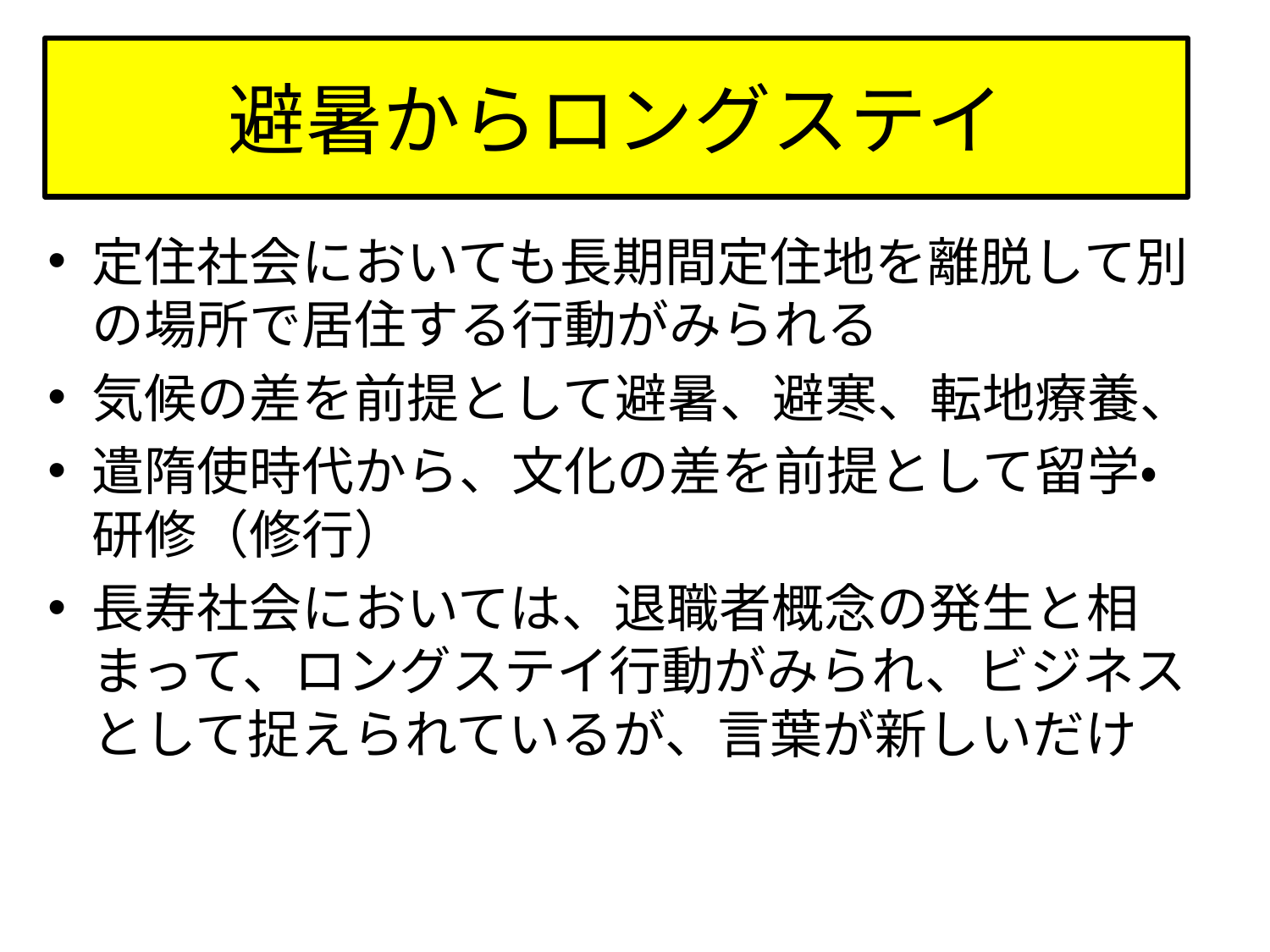

# 避暑からロングステイ
定住社会においても長期間定住地を離脱して別の場所で居住する行動がみられる
気候の差を前提として避暑、避寒、転地療養、
遣隋使時代から、文化の差を前提として留学・研修（修行）
長寿社会においては、退職者概念の発生と相まって、ロングステイ行動がみられ、ビジネスとして捉えられているが、言葉が新しいだけ